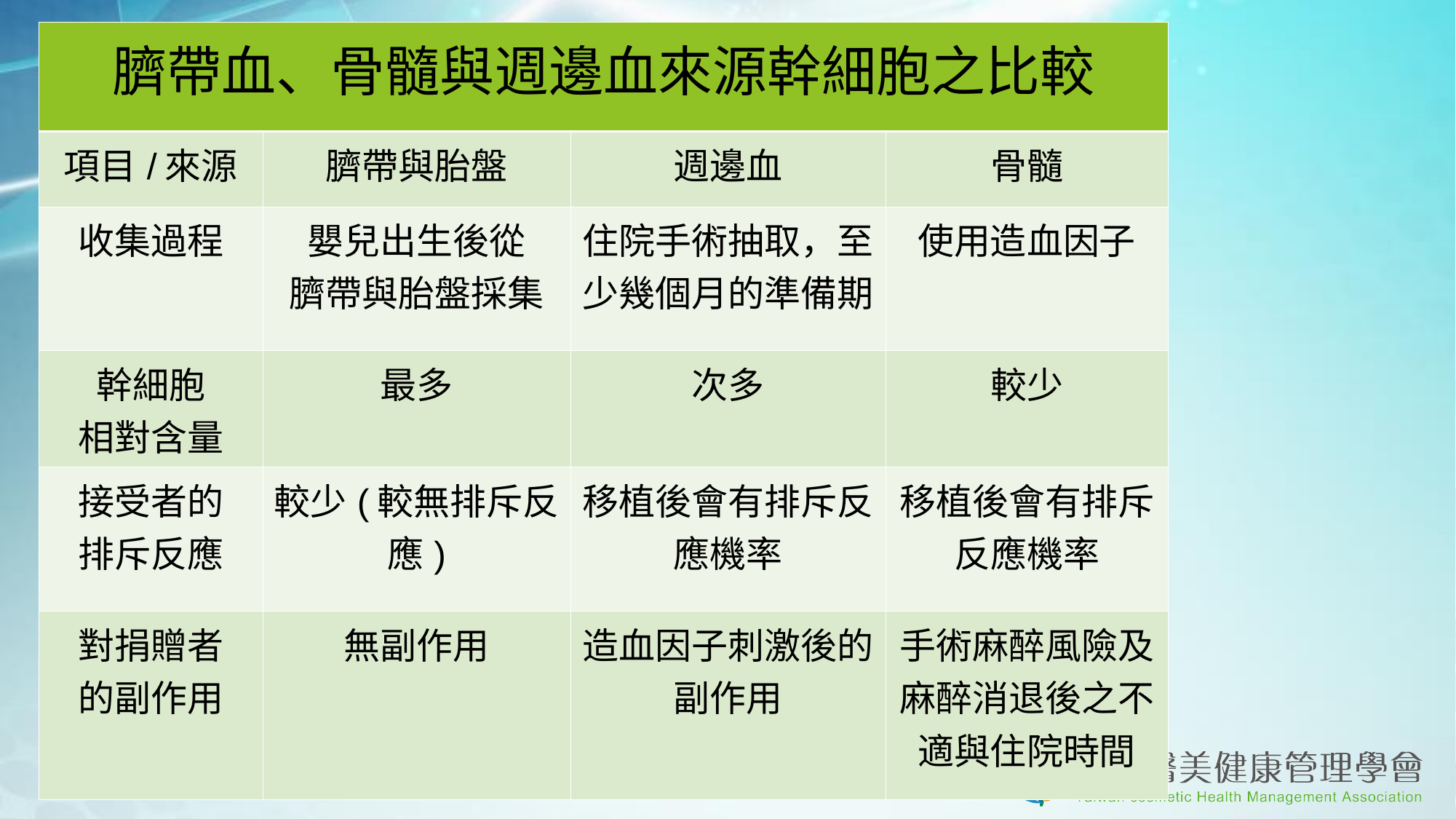

| 臍帶血、骨髓與週邊血來源幹細胞之比較 |  |  |  |
| --- | --- | --- | --- |
| 項目/來源 | 臍帶與胎盤 | 週邊血 | 骨髓 |
| 收集過程 | 嬰兒出生後從 臍帶與胎盤採集 | 住院手術抽取，至少幾個月的準備期 | 使用造血因子 |
| 幹細胞 相對含量 | 最多 | 次多 | 較少 |
| 接受者的 排斥反應 | 較少(較無排斥反應) | 移植後會有排斥反應機率 | 移植後會有排斥反應機率 |
| 對捐贈者 的副作用 | 無副作用 | 造血因子刺激後的副作用 | 手術麻醉風險及麻醉消退後之不適與住院時間 |
13